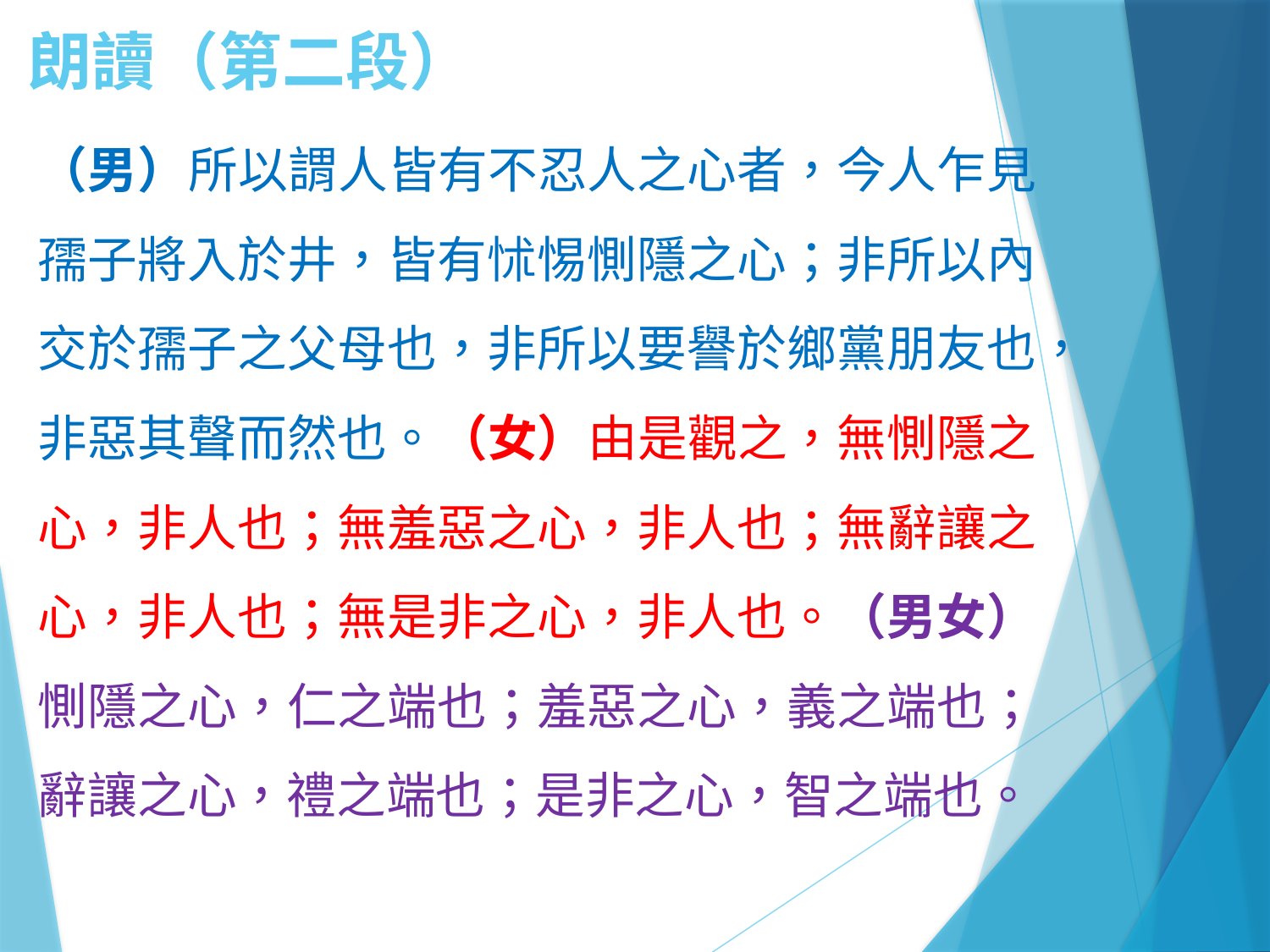

# 朗讀（第二段）
（男）所以謂人皆有不忍人之心者，今人乍見孺子將入於井，皆有怵惕惻隱之心；非所以內交於孺子之父母也，非所以要譽於鄉黨朋友也，非惡其聲而然也。（女）由是觀之，無惻隱之心，非人也；無羞惡之心，非人也；無辭讓之心，非人也；無是非之心，非人也。（男女）惻隱之心，仁之端也；羞惡之心，義之端也；辭讓之心，禮之端也；是非之心，智之端也。